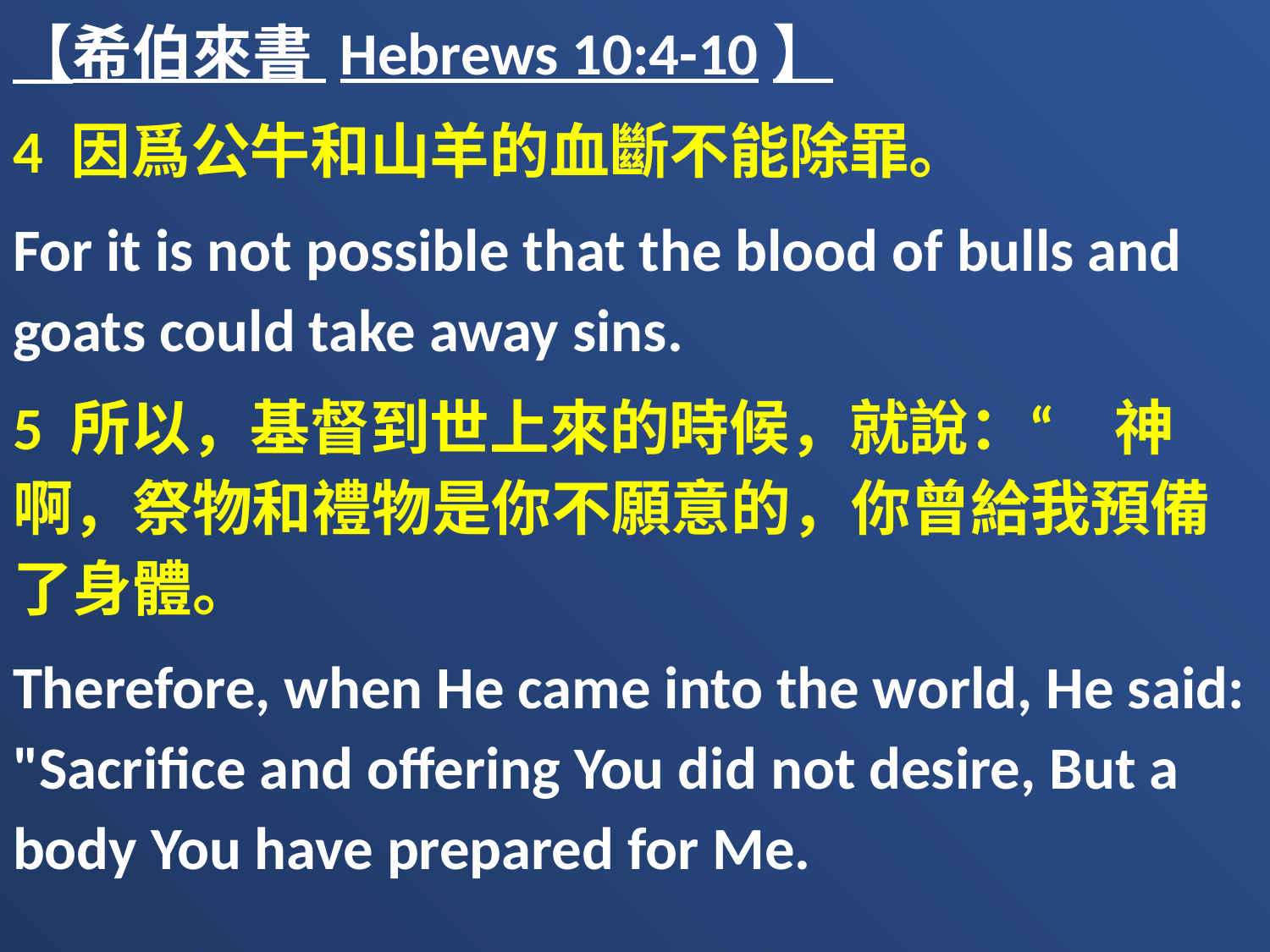

【希伯來書 Hebrews 10:4-10】
4 因爲公牛和山羊的血斷不能除罪。
For it is not possible that the blood of bulls and goats could take away sins.
5 所以，基督到世上來的時候，就說：“　神啊，祭物和禮物是你不願意的，你曾給我預備了身體。
Therefore, when He came into the world, He said: "Sacrifice and offering You did not desire, But a body You have prepared for Me.